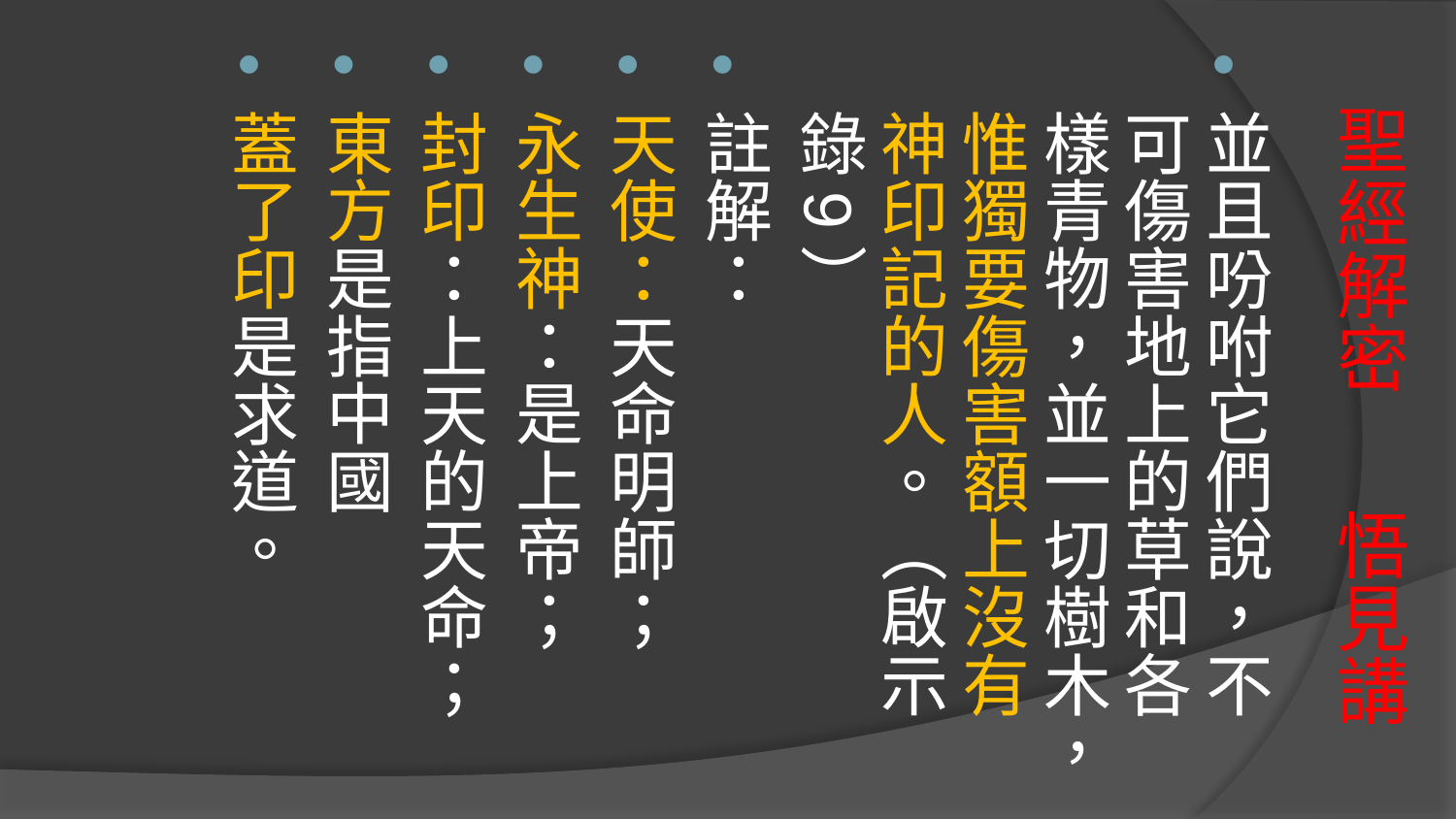

並且吩咐它們說，不可傷害地上的草和各樣青物，並一切樹木，惟獨要傷害額上沒有神印記的人。（啟示錄9）
註解：
天使：天命明師；
永生神：是上帝；
封印：上天的天命；
東方是指中國
蓋了印是求道。

# 聖經解密       悟見講